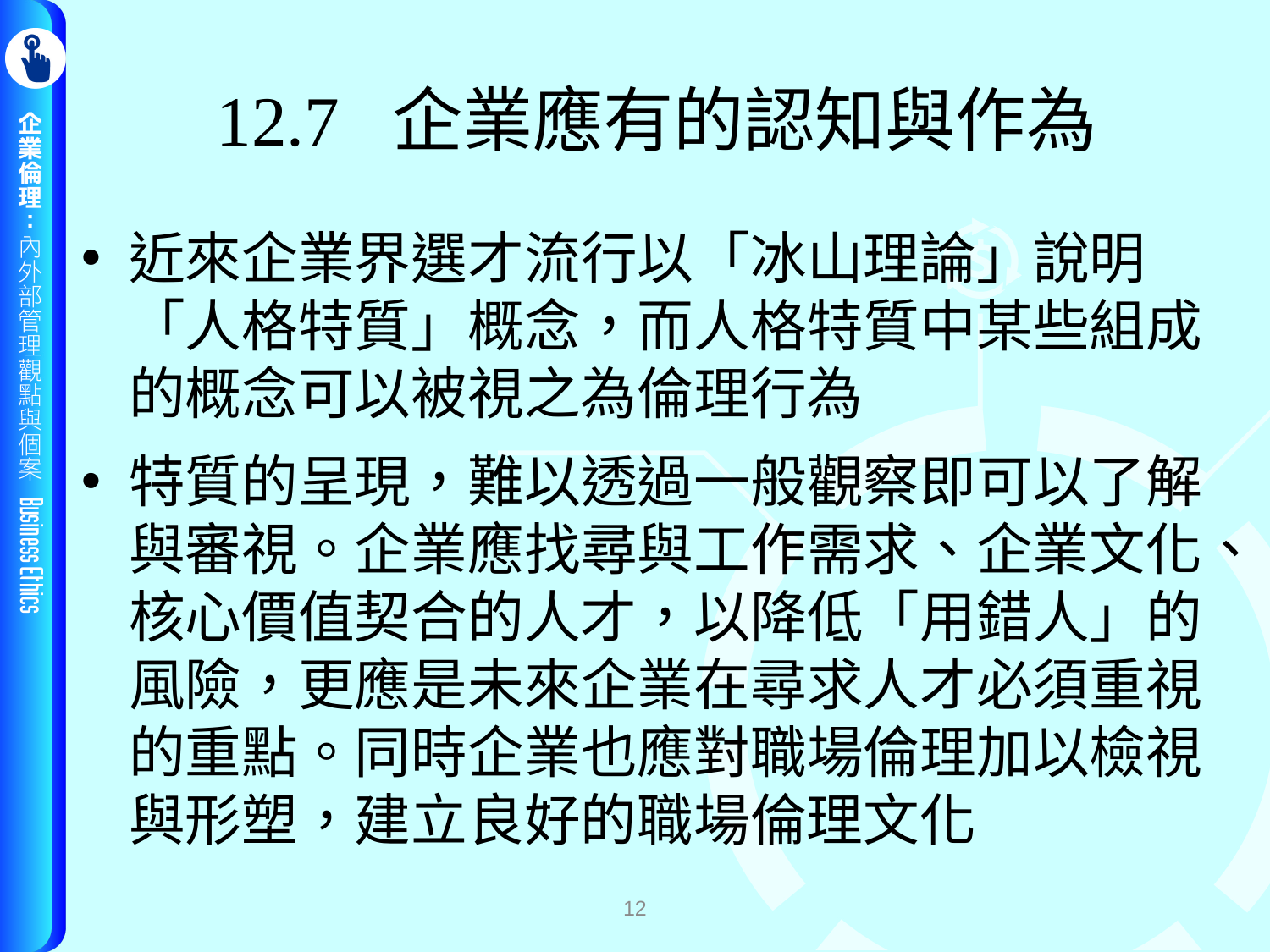

# 12.7  企業應有的認知與作為
近來企業界選才流行以「冰山理論」說明「人格特質」概念，而人格特質中某些組成的概念可以被視之為倫理行為
特質的呈現，難以透過一般觀察即可以了解與審視。企業應找尋與工作需求、企業文化、核心價值契合的人才，以降低「用錯人」的風險，更應是未來企業在尋求人才必須重視的重點。同時企業也應對職場倫理加以檢視與形塑，建立良好的職場倫理文化
12